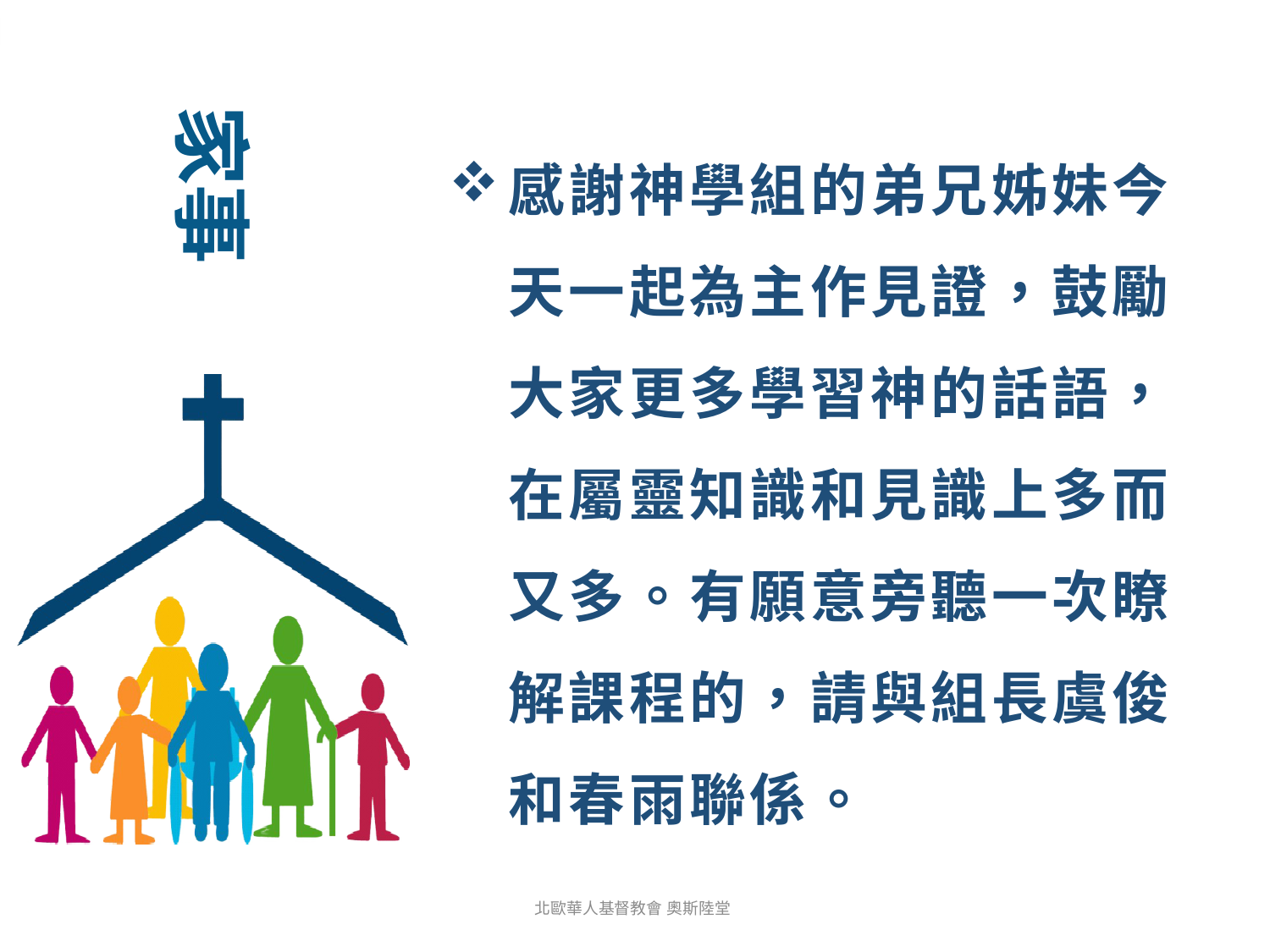

感謝神學組的弟兄姊妹今天一起為主作見證，鼓勵大家更多學習神的話語，在屬靈知識和見識上多而又多。有願意旁聽一次瞭解課程的，請與組長虞俊和春雨聯係。
北歐華人基督教會 奧斯陸堂